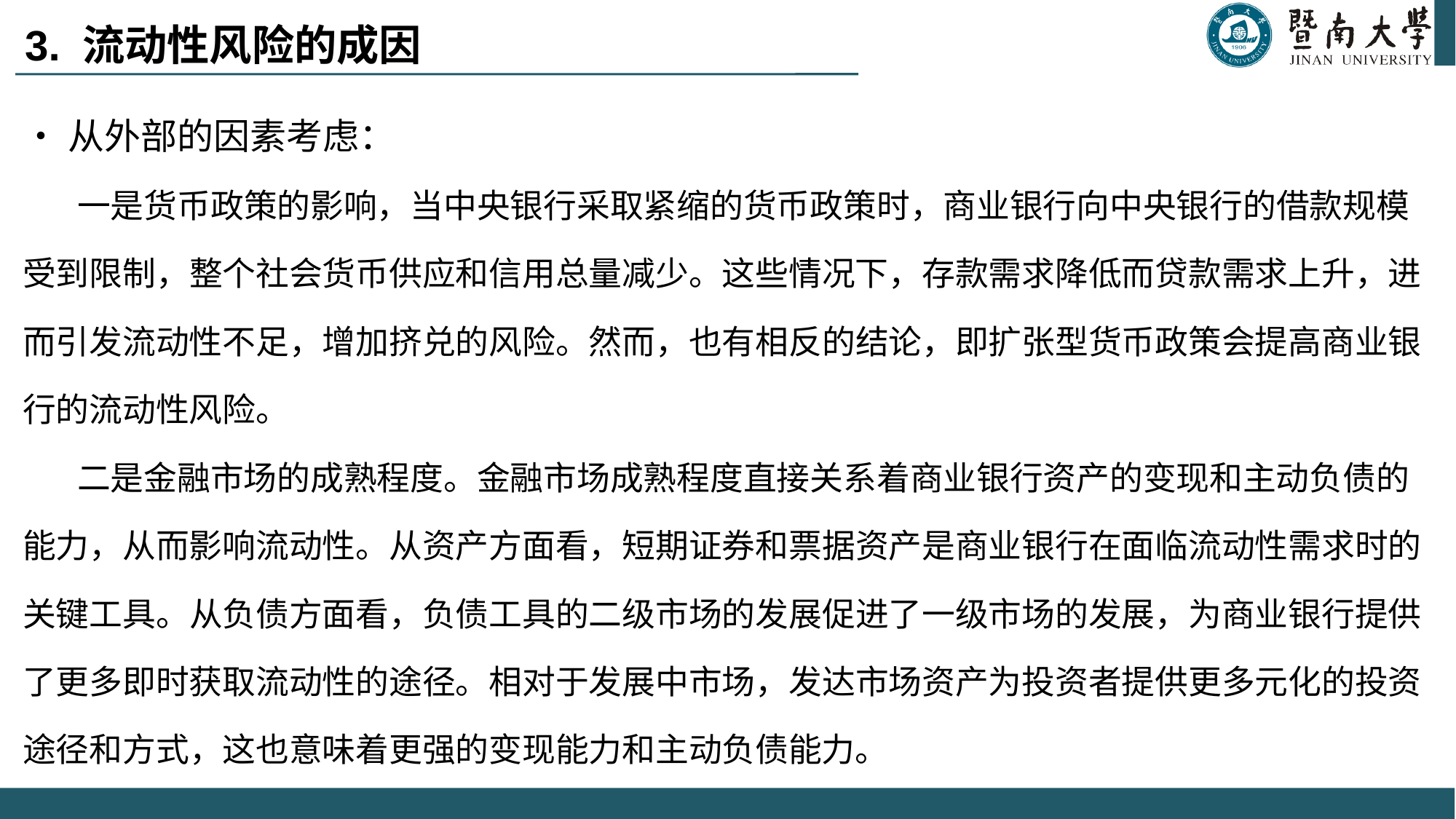

3. 流动性风险的成因

•从外部的因素考虑：
一是货币政策的影响，当中央银行采取紧缩的货币政策时，商业银行向中央银行的借款规模受到限制，整个社会货币供应和信用总量减少。这些情况下，存款需求降低而贷款需求上升，进而引发流动性不足，增加挤兑的风险。然而，也有相反的结论，即扩张型货币政策会提高商业银行的流动性风险。
二是金融市场的成熟程度。金融市场成熟程度直接关系着商业银行资产的变现和主动负债的能力，从而影响流动性。从资产方面看，短期证券和票据资产是商业银行在面临流动性需求时的关键工具。从负债方面看，负债工具的二级市场的发展促进了一级市场的发展，为商业银行提供了更多即时获取流动性的途径。相对于发展中市场，发达市场资产为投资者提供更多元化的投资途径和方式，这也意味着更强的变现能力和主动负债能力。